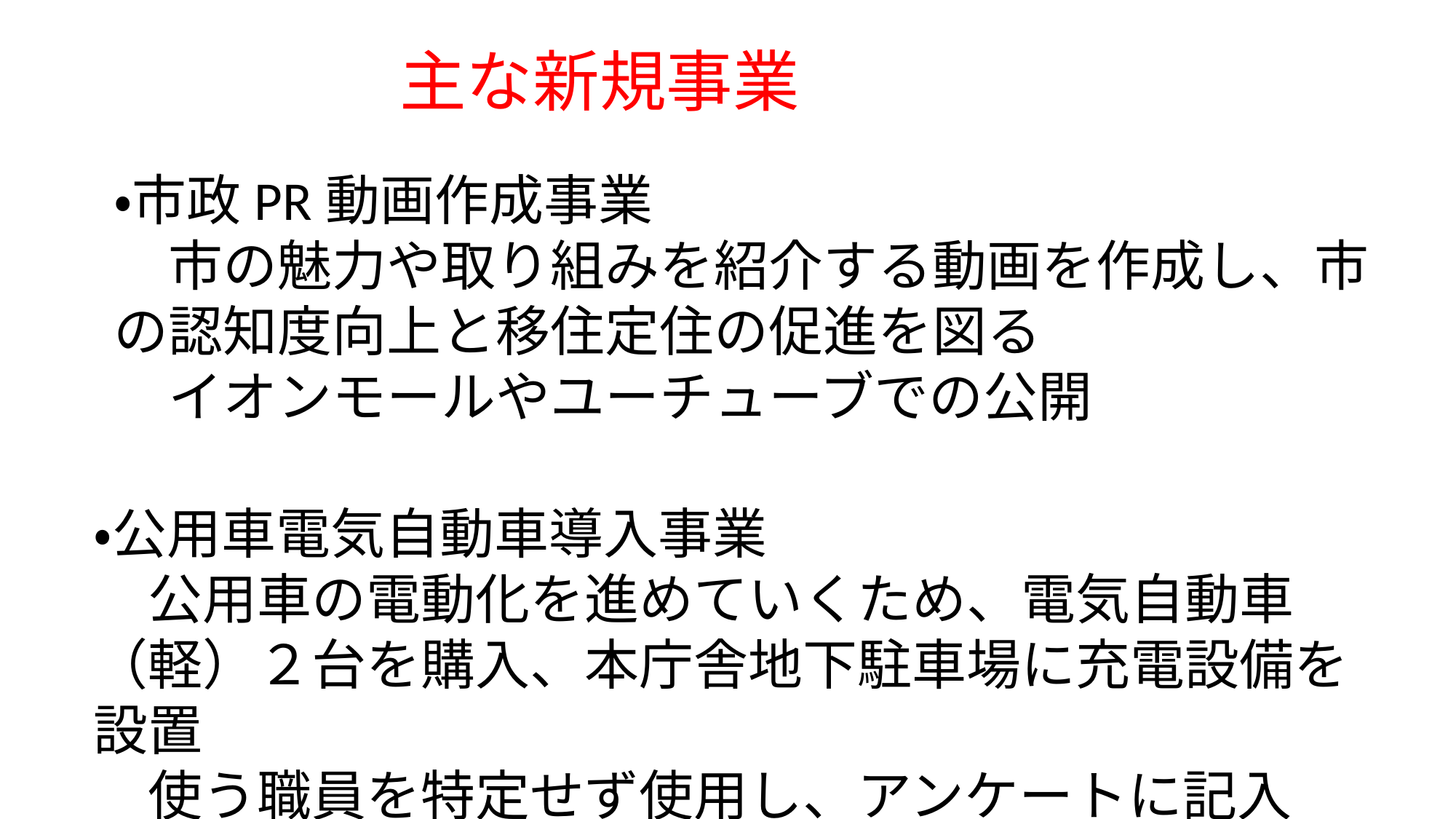

主な新規事業
・市政PR動画作成事業
　市の魅力や取り組みを紹介する動画を作成し、市の認知度向上と移住定住の促進を図る
　イオンモールやユーチューブでの公開
・公用車電気自動車導入事業
　公用車の電動化を進めていくため、電気自動車（軽）２台を購入、本庁舎地下駐車場に充電設備を設置
　使う職員を特定せず使用し、アンケートに記入